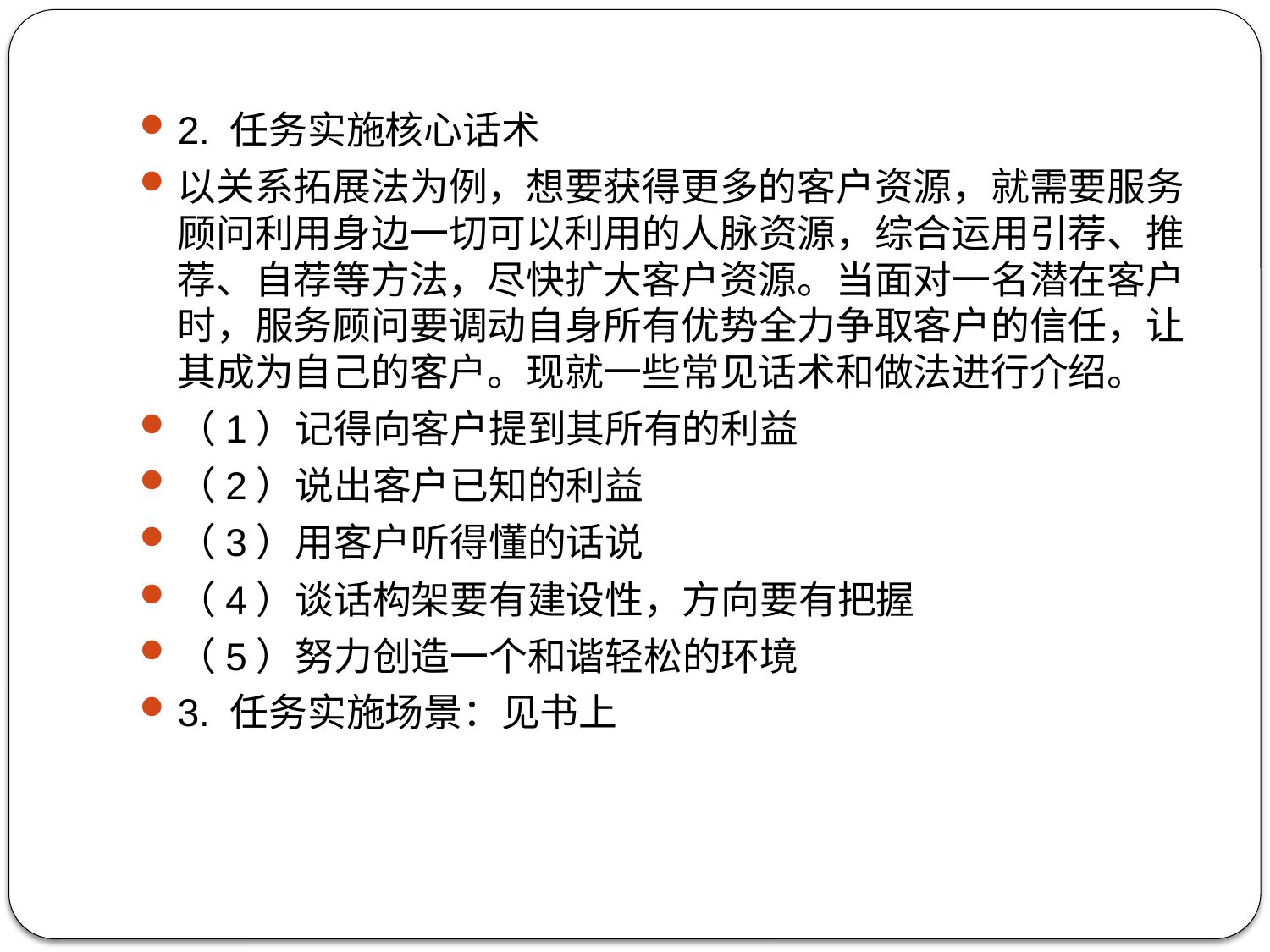

2. 任务实施核心话术
以关系拓展法为例，想要获得更多的客户资源，就需要服务顾问利用身边一切可以利用的人脉资源，综合运用引荐、推荐、自荐等方法，尽快扩大客户资源。当面对一名潜在客户时，服务顾问要调动自身所有优势全力争取客户的信任，让其成为自己的客户。现就一些常见话术和做法进行介绍。
（1）记得向客户提到其所有的利益
（2）说出客户已知的利益
（3）用客户听得懂的话说
（4）谈话构架要有建设性，方向要有把握
（5）努力创造一个和谐轻松的环境
3. 任务实施场景：见书上